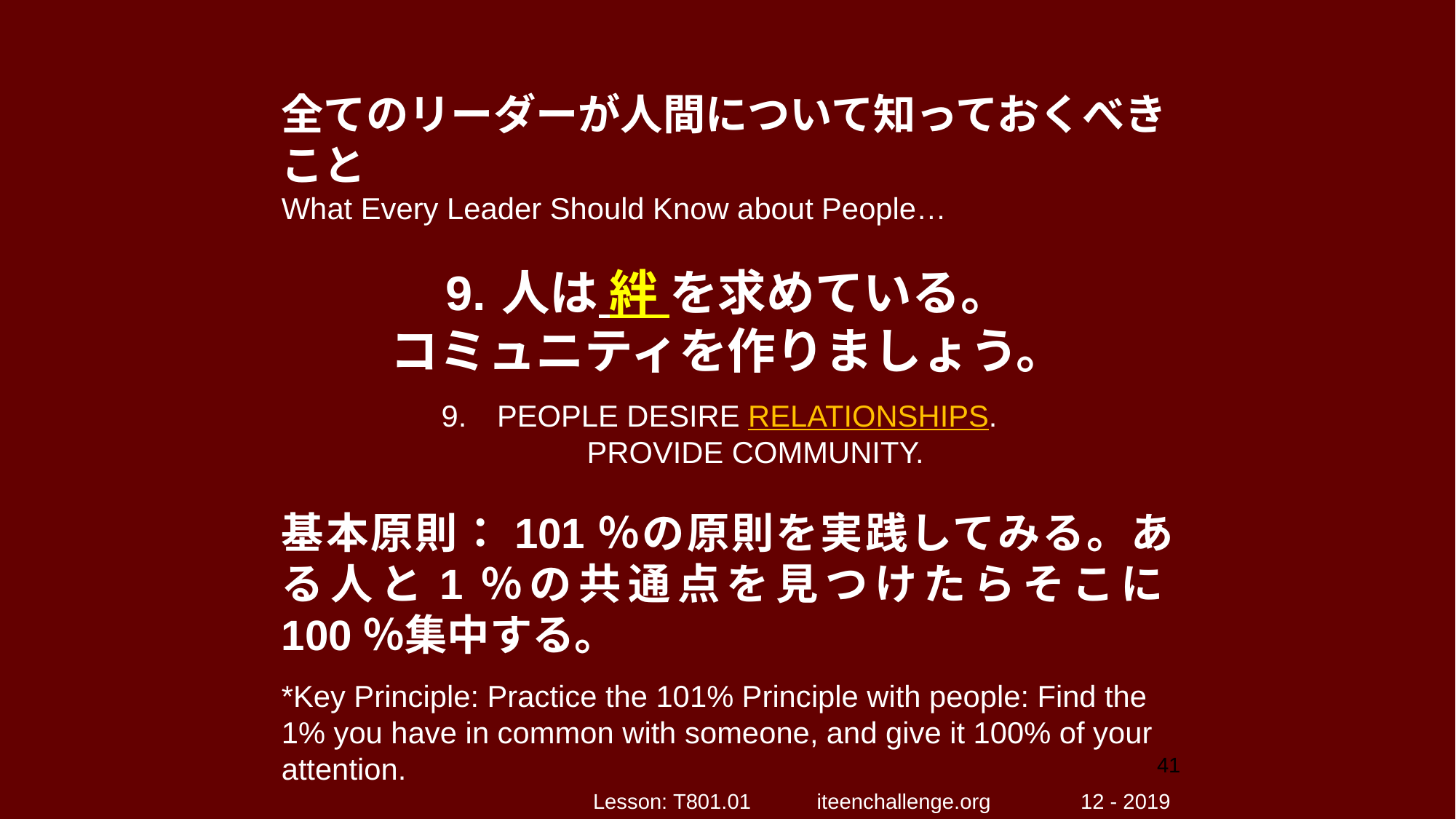

全てのリーダーが人間について知っておくべきこと
What Every Leader Should Know about People…

9.	人は 絆 を求めている。
コミュニティを作りましょう。
9.	PEOPLE DESIRE RELATIONSHIPS.
PROVIDE COMMUNITY.

基本原則：101％の原則を実践してみる。ある人と1％の共通点を見つけたらそこに100％集中する。
*Key Principle: Practice the 101% Principle with people: Find the 1% you have in common with someone, and give it 100% of your attention.
41
Lesson: T801.01           iteenchallenge.org               12 - 2019